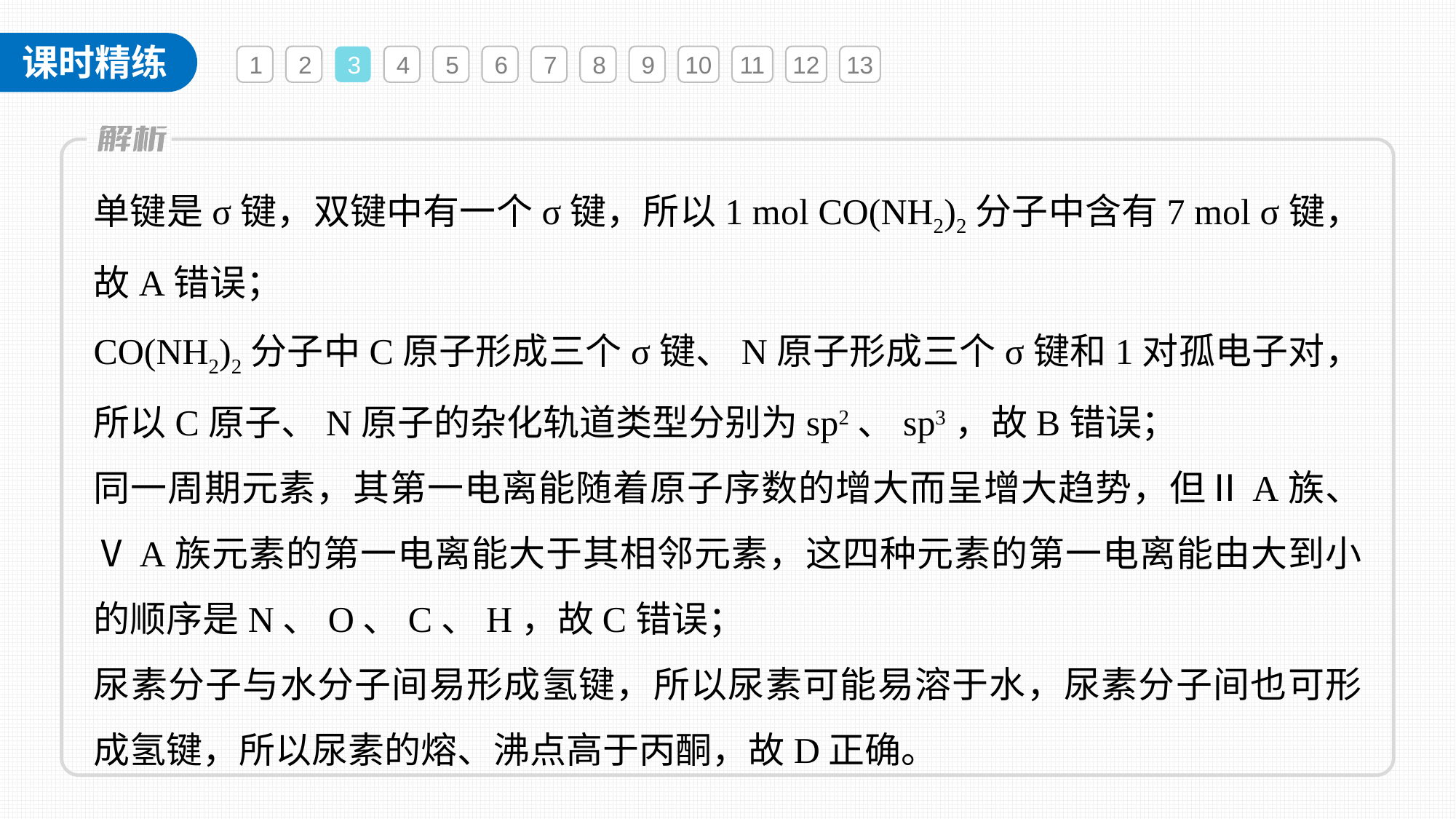

1
2
3
4
5
6
7
8
9
10
11
12
13

单键是σ键，双键中有一个σ键，所以1 mol CO(NH2)2分子中含有7 mol σ键，故A错误；
CO(NH2)2分子中C原子形成三个σ键、N原子形成三个σ键和1对孤电子对，所以C原子、N原子的杂化轨道类型分别为sp2、sp3，故B错误；
同一周期元素，其第一电离能随着原子序数的增大而呈增大趋势，但ⅡA族、ⅤA族元素的第一电离能大于其相邻元素，这四种元素的第一电离能由大到小的顺序是N、O、C、H，故C错误；
尿素分子与水分子间易形成氢键，所以尿素可能易溶于水，尿素分子间也可形成氢键，所以尿素的熔、沸点高于丙酮，故D正确。